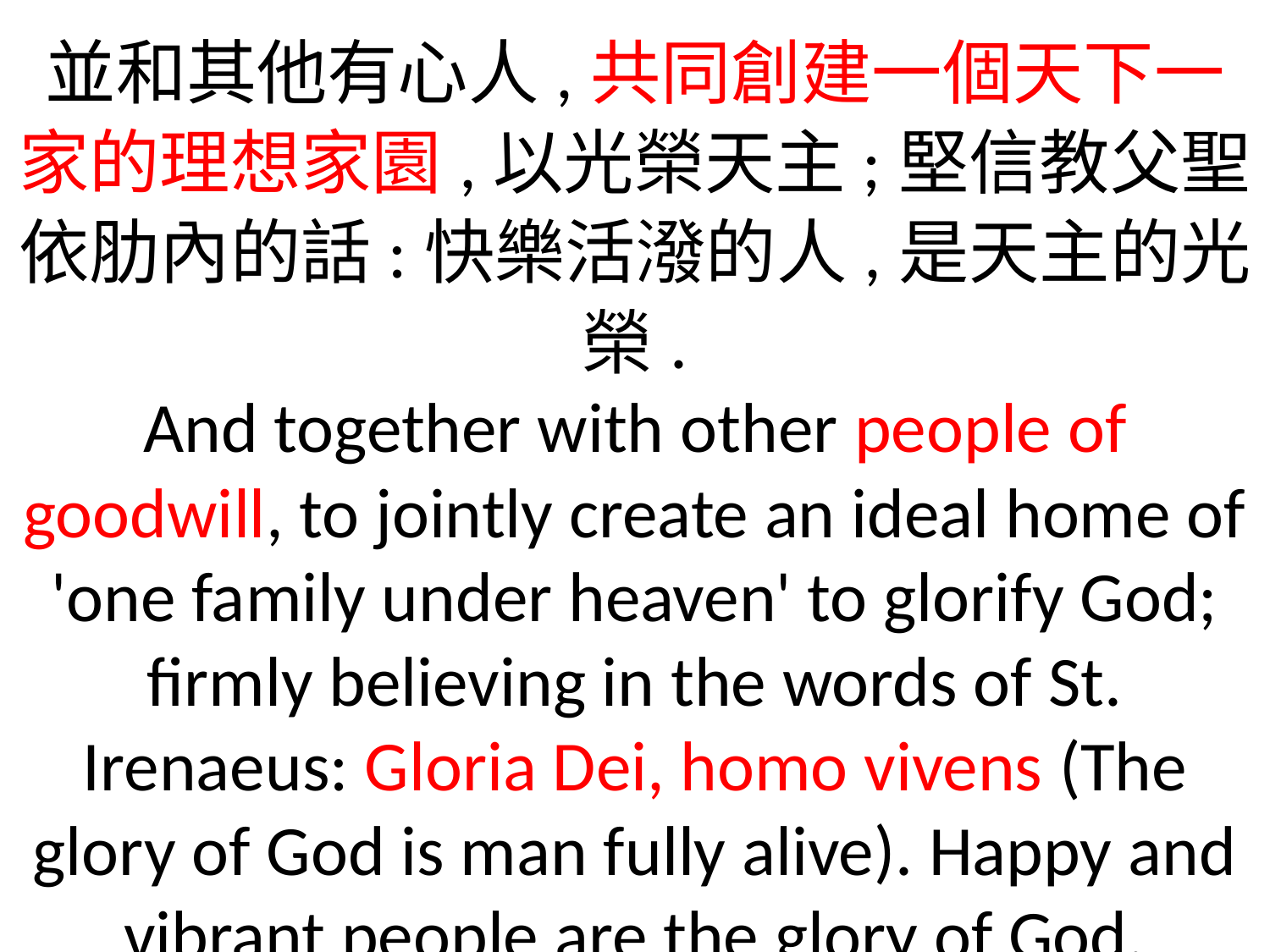

並和其他有心人,共同創建一個天下一家的理想家園,以光榮天主;堅信教父聖依肋內的話:快樂活潑的人,是天主的光榮.
And together with other people of goodwill, to jointly create an ideal home of 'one family under heaven' to glorify God; firmly believing in the words of St. Irenaeus: Gloria Dei, homo vivens (The glory of God is man fully alive). Happy and vibrant people are the glory of God.